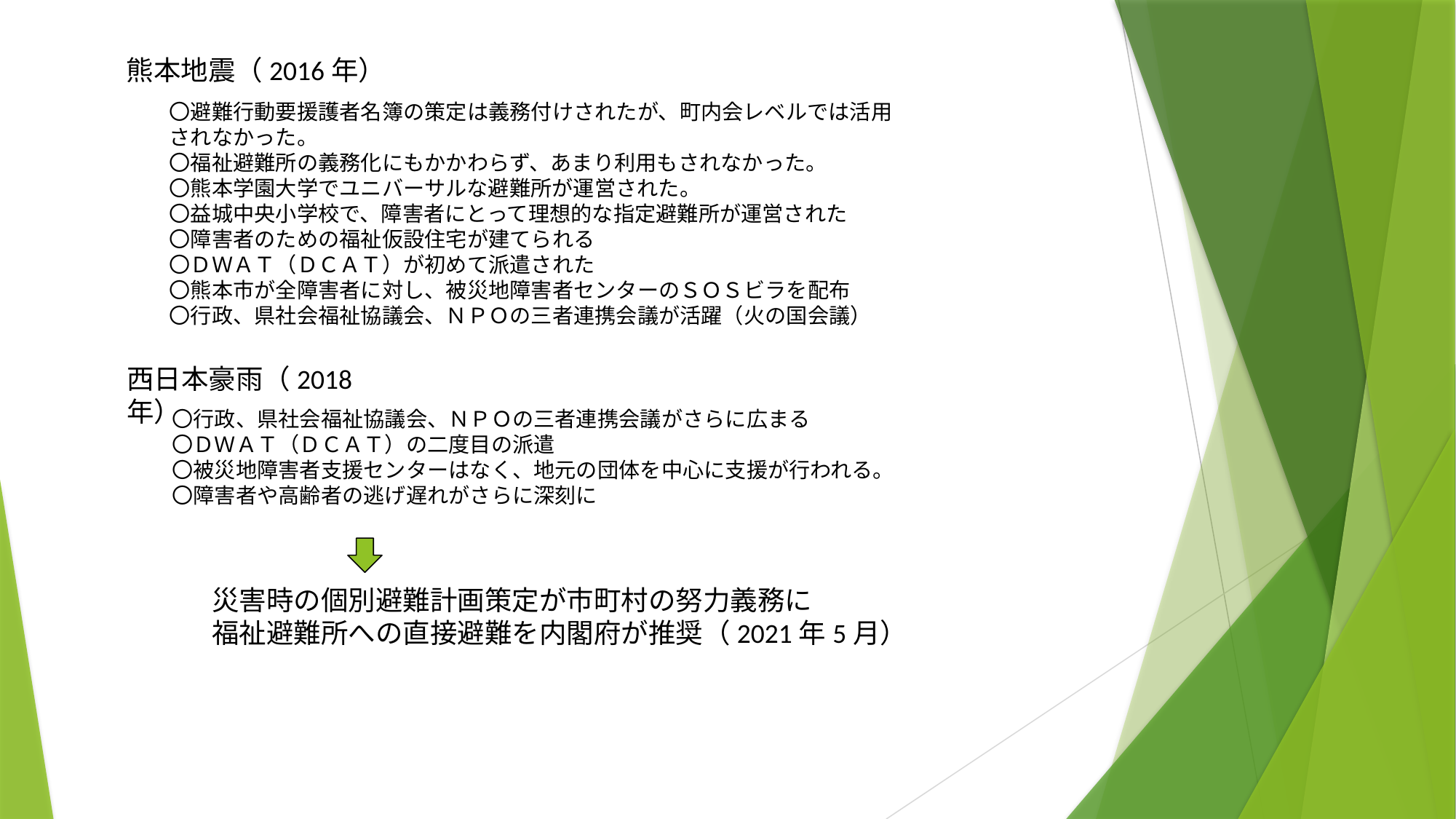

熊本地震（2016年）
〇避難行動要援護者名簿の策定は義務付けされたが、町内会レベルでは活用されなかった。
〇福祉避難所の義務化にもかかわらず、あまり利用もされなかった。
〇熊本学園大学でユニバーサルな避難所が運営された。
〇益城中央小学校で、障害者にとって理想的な指定避難所が運営された
〇障害者のための福祉仮設住宅が建てられる
〇ＤＷＡＴ（ＤＣＡＴ）が初めて派遣された
〇熊本市が全障害者に対し、被災地障害者センターのＳＯＳビラを配布
〇行政、県社会福祉協議会、ＮＰＯの三者連携会議が活躍（火の国会議）
西日本豪雨（2018年）
〇行政、県社会福祉協議会、ＮＰＯの三者連携会議がさらに広まる
〇ＤＷＡＴ（ＤＣＡＴ）の二度目の派遣
〇被災地障害者支援センターはなく、地元の団体を中心に支援が行われる。
〇障害者や高齢者の逃げ遅れがさらに深刻に

災害時の個別避難計画策定が市町村の努力義務に
福祉避難所への直接避難を内閣府が推奨（2021年5月）